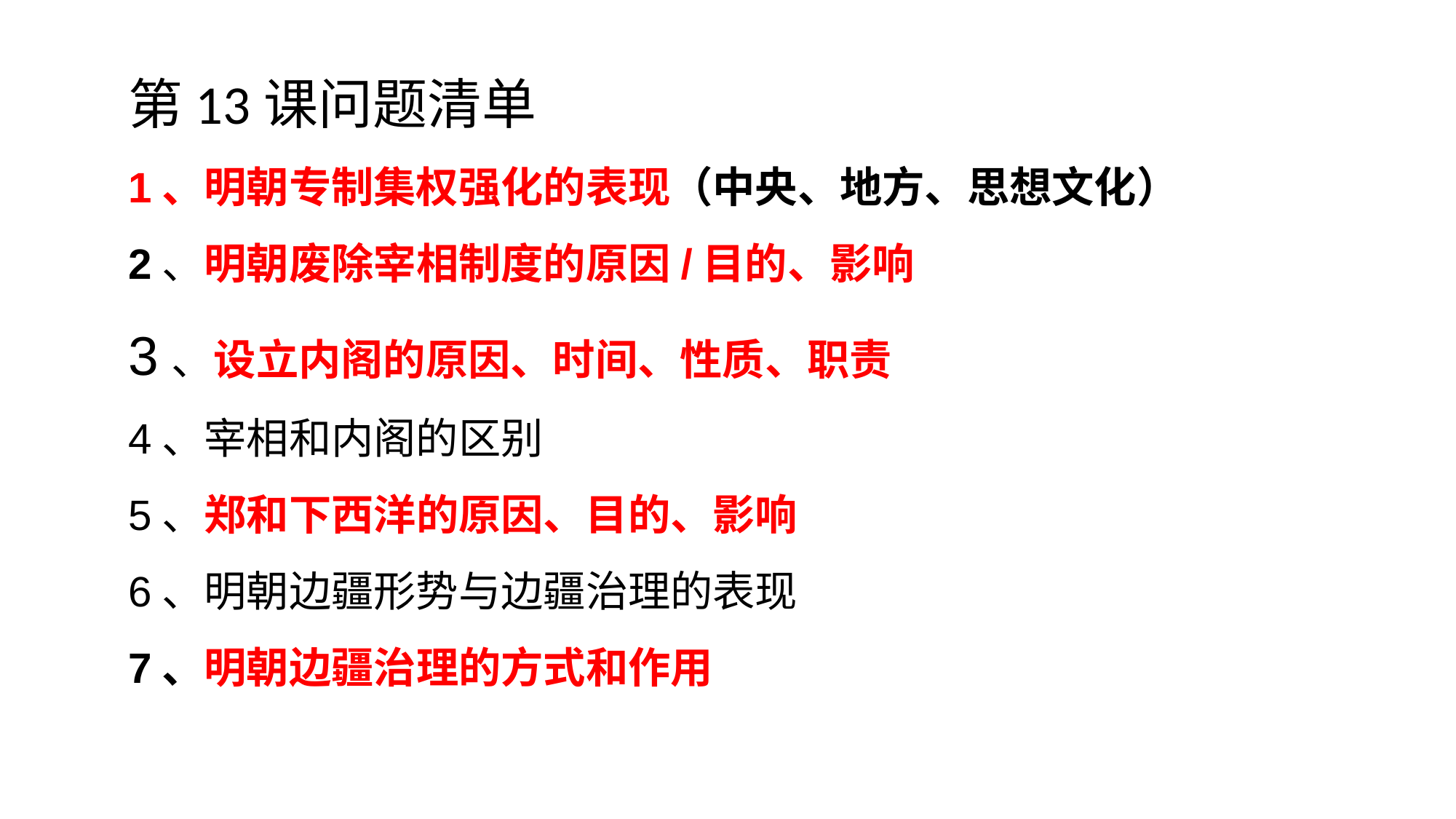

第13课问题清单
1、明朝专制集权强化的表现（中央、地方、思想文化）2、明朝废除宰相制度的原因/目的、影响
3、设立内阁的原因、时间、性质、职责
4、宰相和内阁的区别
5、郑和下西洋的原因、目的、影响
6、明朝边疆形势与边疆治理的表现
7、明朝边疆治理的方式和作用